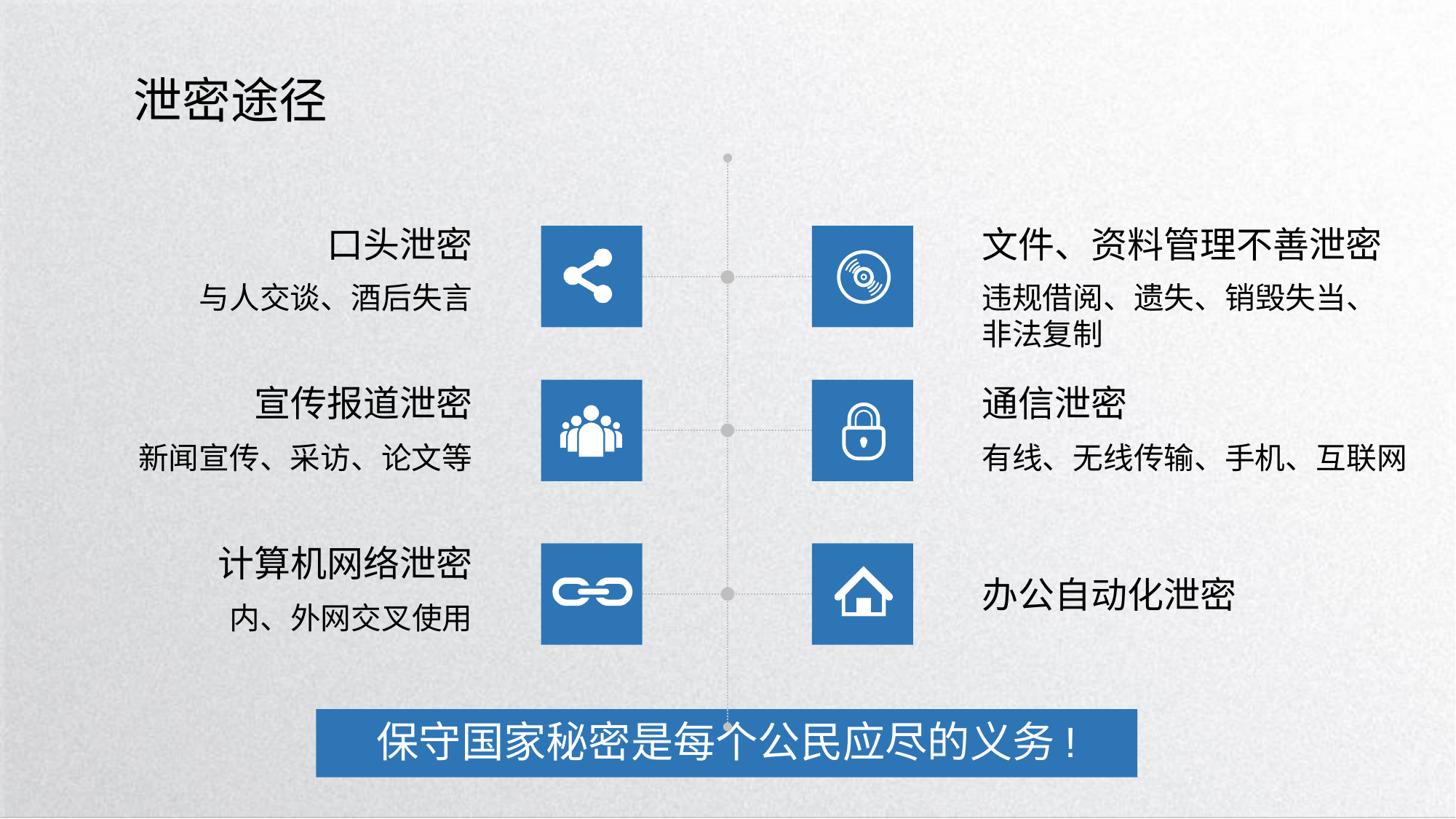

泄密途径
口头泄密
文件、资料管理不善泄密

与人交谈、酒后失言
违规借阅、遗失、销毁失当、非法复制
宣传报道泄密
通信泄密

新闻宣传、采访、论文等
有线、无线传输、手机、互联网
计算机网络泄密

办公自动化泄密

内、外网交叉使用
保守国家秘密是每个公民应尽的义务!